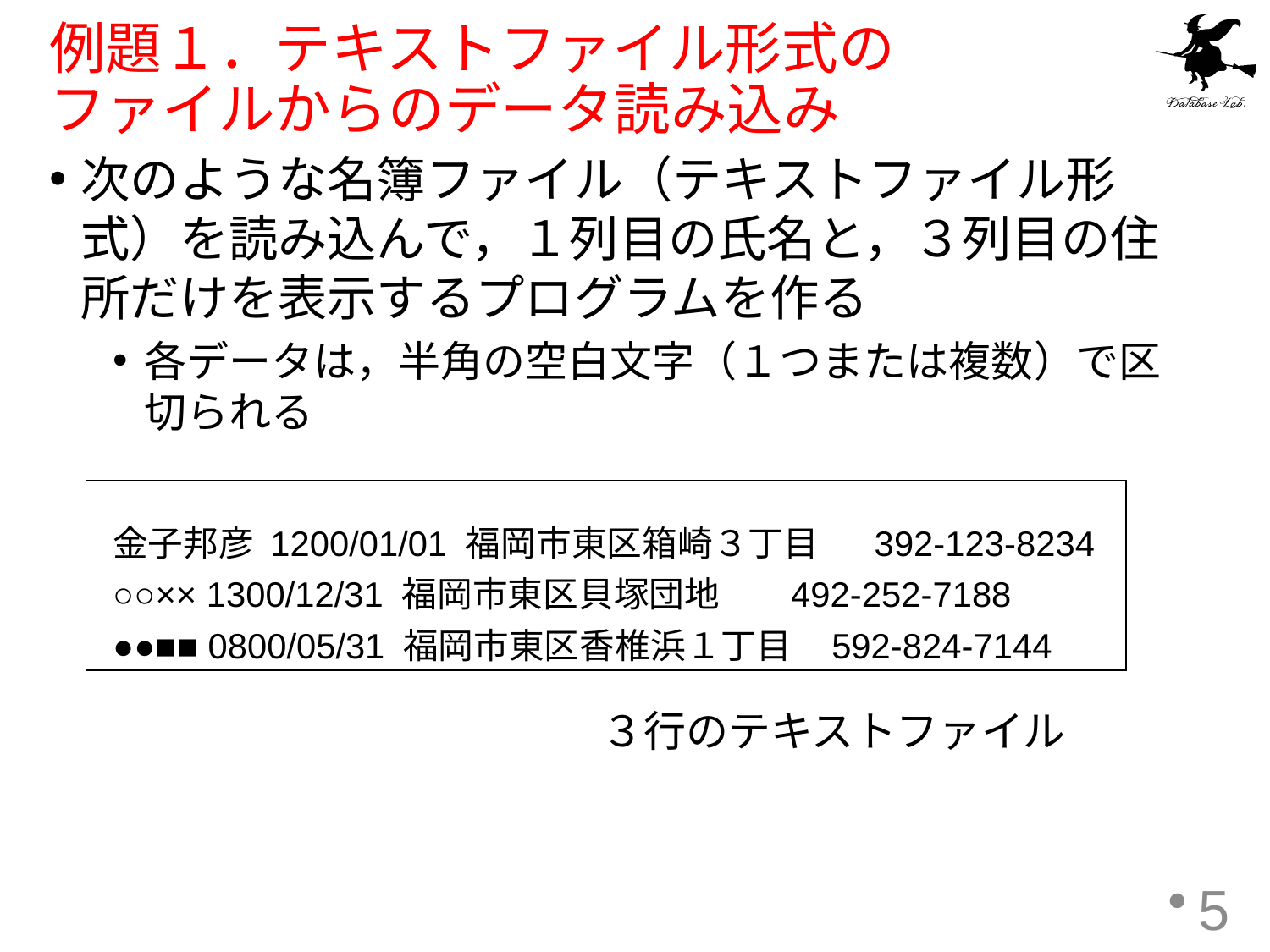

# 例題１．テキストファイル形式の ファイルからのデータ読み込み
次のような名簿ファイル（テキストファイル形式）を読み込んで，１列目の氏名と，３列目の住所だけを表示するプログラムを作る
各データは，半角の空白文字（１つまたは複数）で区切られる

金子邦彦 1200/01/01 福岡市東区箱崎３丁目      392-123-8234
○○×× 1300/12/31 福岡市東区貝塚団地        492-252-7188
●●■■ 0800/05/31 福岡市東区香椎浜１丁目    592-824-7144

３行のテキストファイル
5